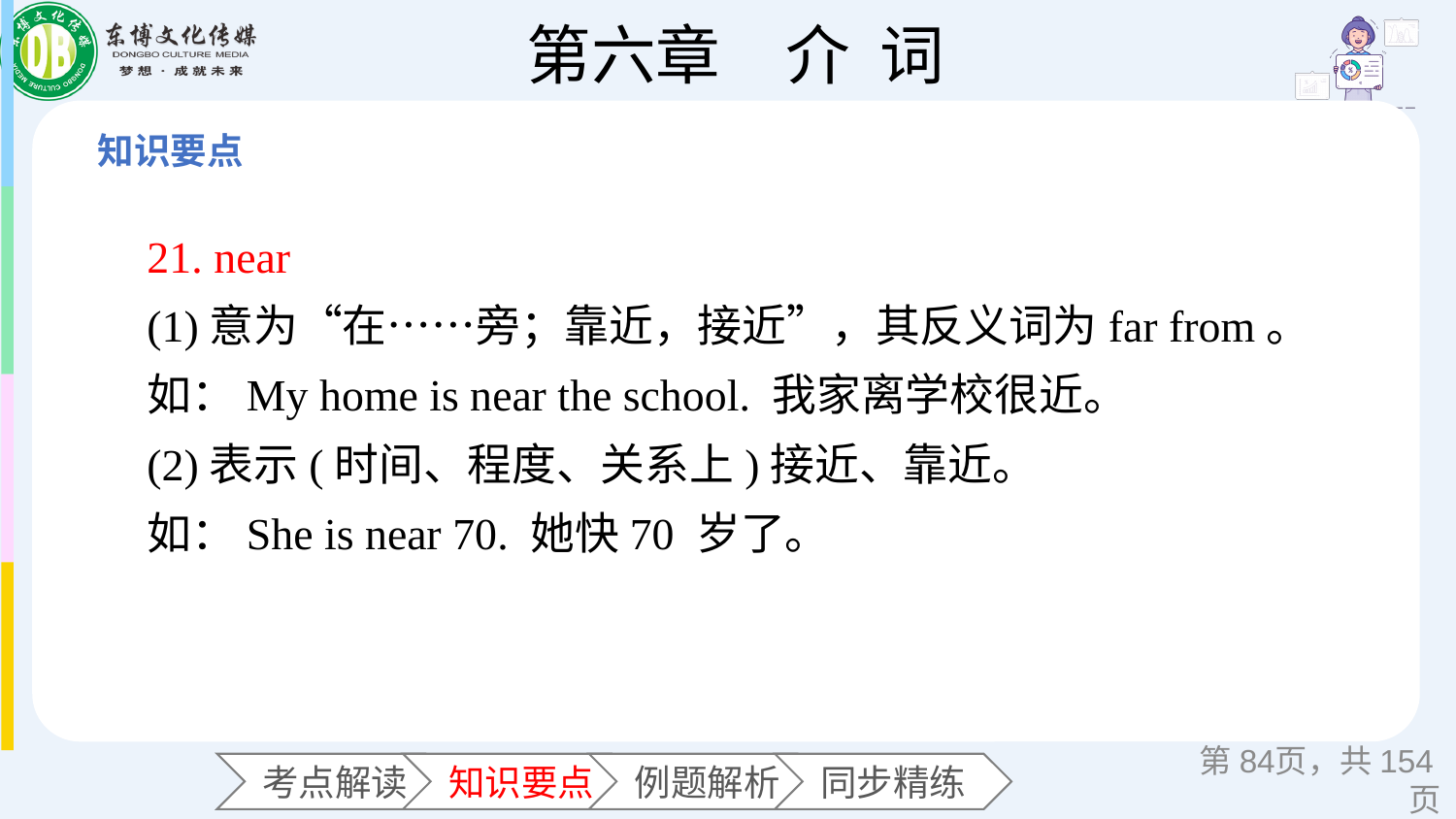

21. near
(1)意为“在……旁；靠近，接近”，其反义词为far from。
如：My home is near the school. 我家离学校很近。
(2)表示(时间、程度、关系上)接近、靠近。
如：She is near 70. 她快70 岁了。
第84页，共154页